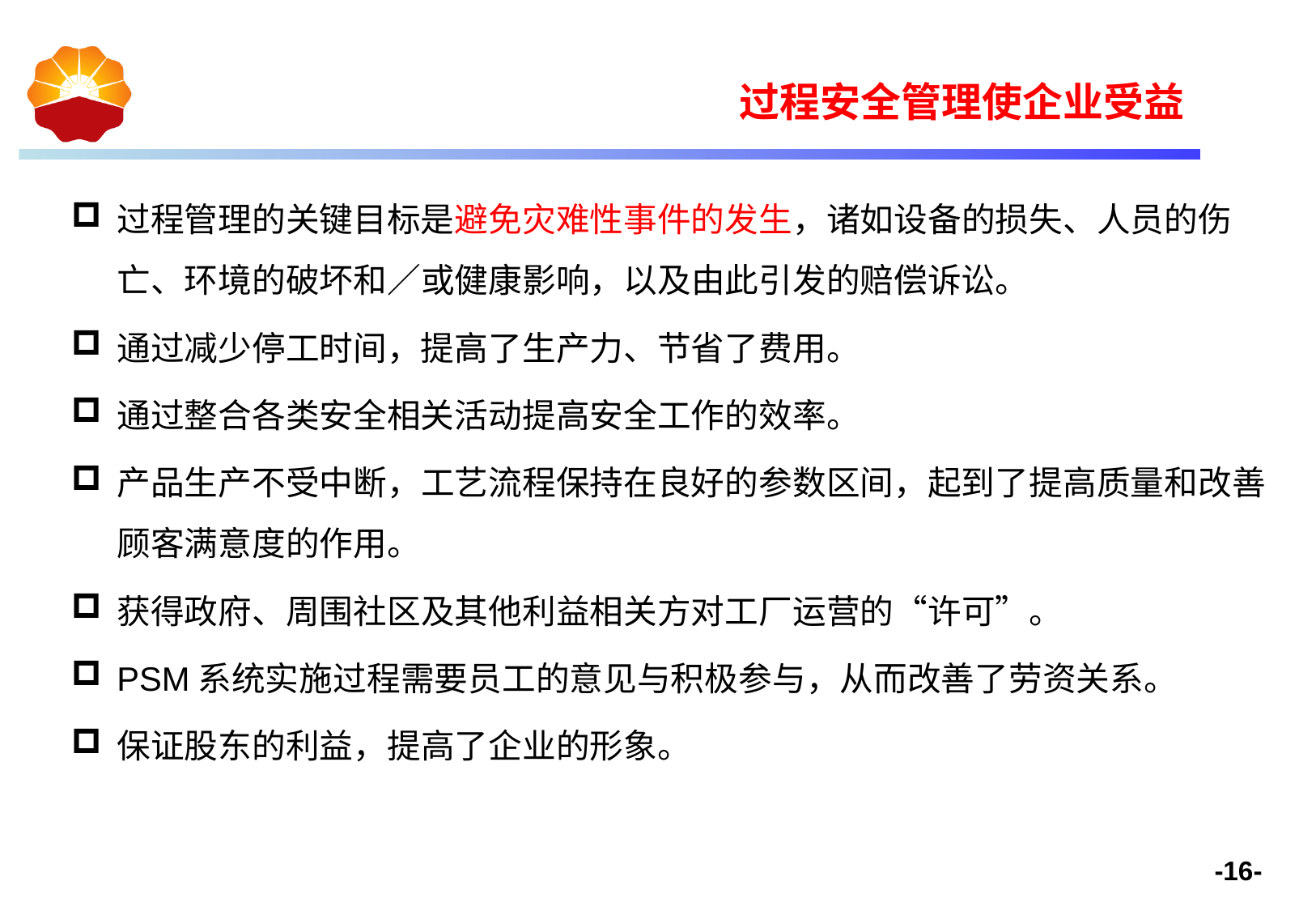

过程安全管理使企业受益
过程管理的关键目标是避免灾难性事件的发生，诸如设备的损失、人员的伤亡、环境的破坏和／或健康影响，以及由此引发的赔偿诉讼。
通过减少停工时间，提高了生产力、节省了费用。
通过整合各类安全相关活动提高安全工作的效率。
产品生产不受中断，工艺流程保持在良好的参数区间，起到了提高质量和改善顾客满意度的作用。
获得政府、周围社区及其他利益相关方对工厂运营的“许可”。
PSM系统实施过程需要员工的意见与积极参与，从而改善了劳资关系。
保证股东的利益，提高了企业的形象。